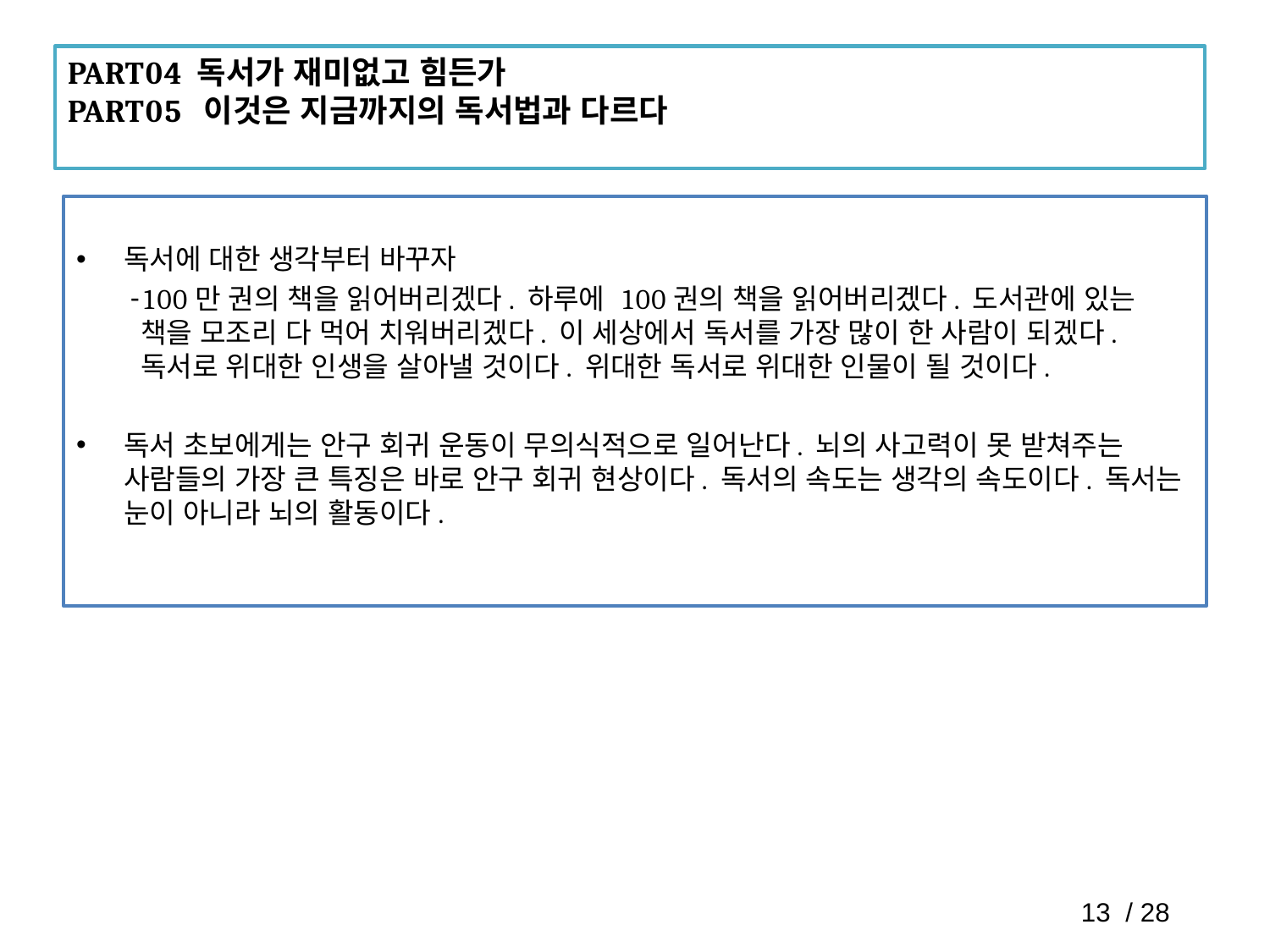

PART04 독서가 재미없고 힘든가
PART05  이것은 지금까지의 독서법과 다르다

독서에 대한 생각부터 바꾸자
100만 권의 책을 읽어버리겠다. 하루에 100권의 책을 읽어버리겠다. 도서관에 있는 책을 모조리 다 먹어 치워버리겠다. 이 세상에서 독서를 가장 많이 한 사람이 되겠다. 독서로 위대한 인생을 살아낼 것이다. 위대한 독서로 위대한 인물이 될 것이다.

독서 초보에게는 안구 회귀 운동이 무의식적으로 일어난다. 뇌의 사고력이 못 받쳐주는 사람들의 가장 큰 특징은 바로 안구 회귀 현상이다. 독서의 속도는 생각의 속도이다. 독서는 눈이 아니라 뇌의 활동이다.

13  / 28